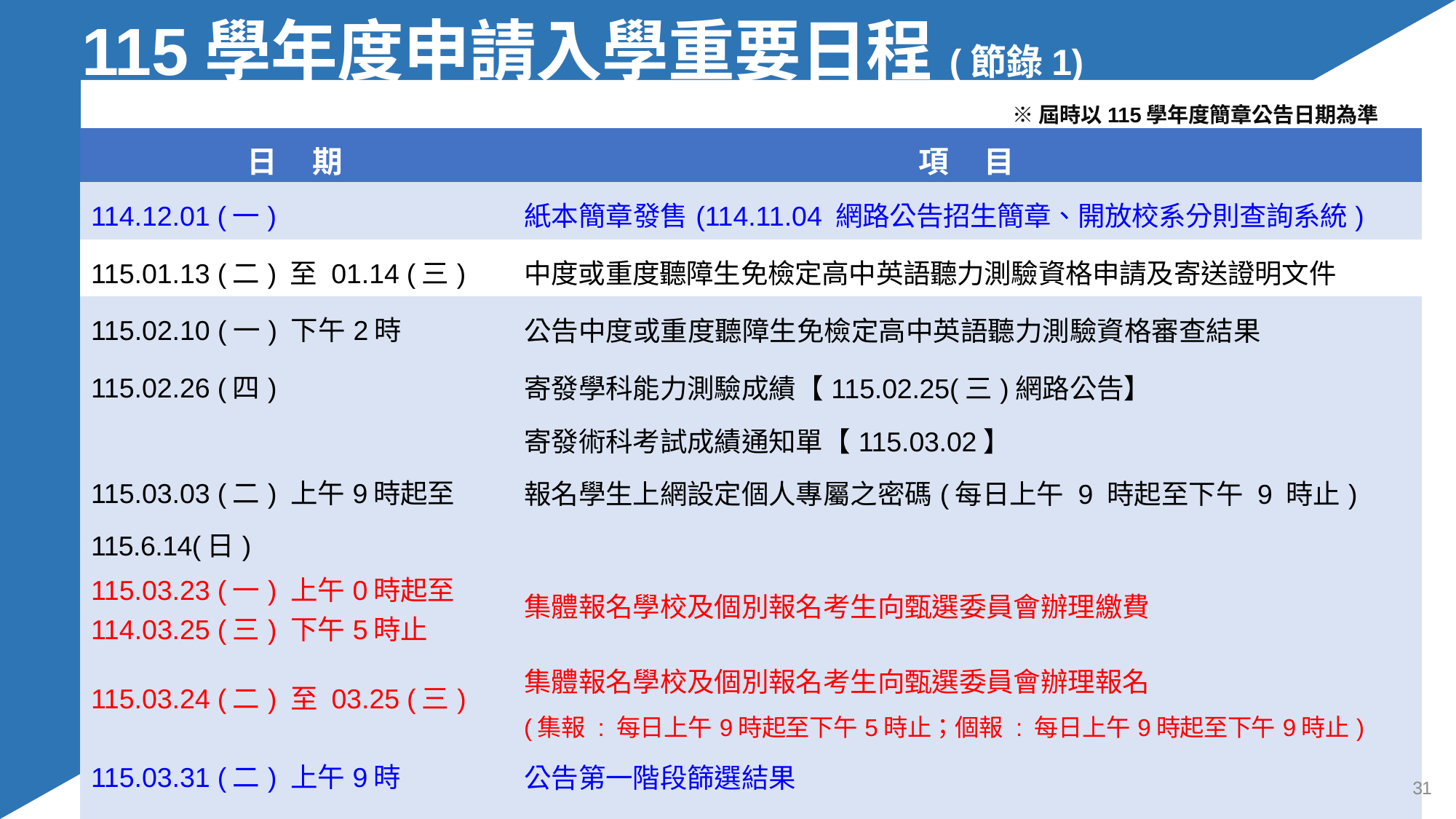

# 115學年度申請入學重要日程(節錄1)
※屆時以115學年度簡章公告日期為準。
| 日 期 | 項 目 |
| --- | --- |
| 114.12.01 (一) | 紙本簡章發售(114.11.04 網路公告招生簡章、開放校系分則查詢系統) |
| 115.01.13 (二) 至 01.14 (三) | 中度或重度聽障生免檢定高中英語聽力測驗資格申請及寄送證明文件 |
| 115.02.10 (一) 下午2時 | 公告中度或重度聽障生免檢定高中英語聽力測驗資格審查結果 |
| 115.02.26 (四) | 寄發學科能力測驗成績【115.02.25(三)網路公告】 寄發術科考試成績通知單【115.03.02】 |
| 115.03.03 (二) 上午9時起至 115.6.14(日) | 報名學生上網設定個人專屬之密碼(每日上午 9 時起至下午 9 時止) |
| 115.03.23 (一) 上午0時起至 114.03.25 (三) 下午5時止 | 集體報名學校及個別報名考生向甄選委員會辦理繳費 |
| 115.03.24 (二) 至 03.25 (三) | 集體報名學校及個別報名考生向甄選委員會辦理報名 (集報 : 每日上午9時起至下午5時止；個報 : 每日上午9時起至下午9時止) |
| 115.03.31 (二) 上午9時 | 公告第一階段篩選結果 |
31